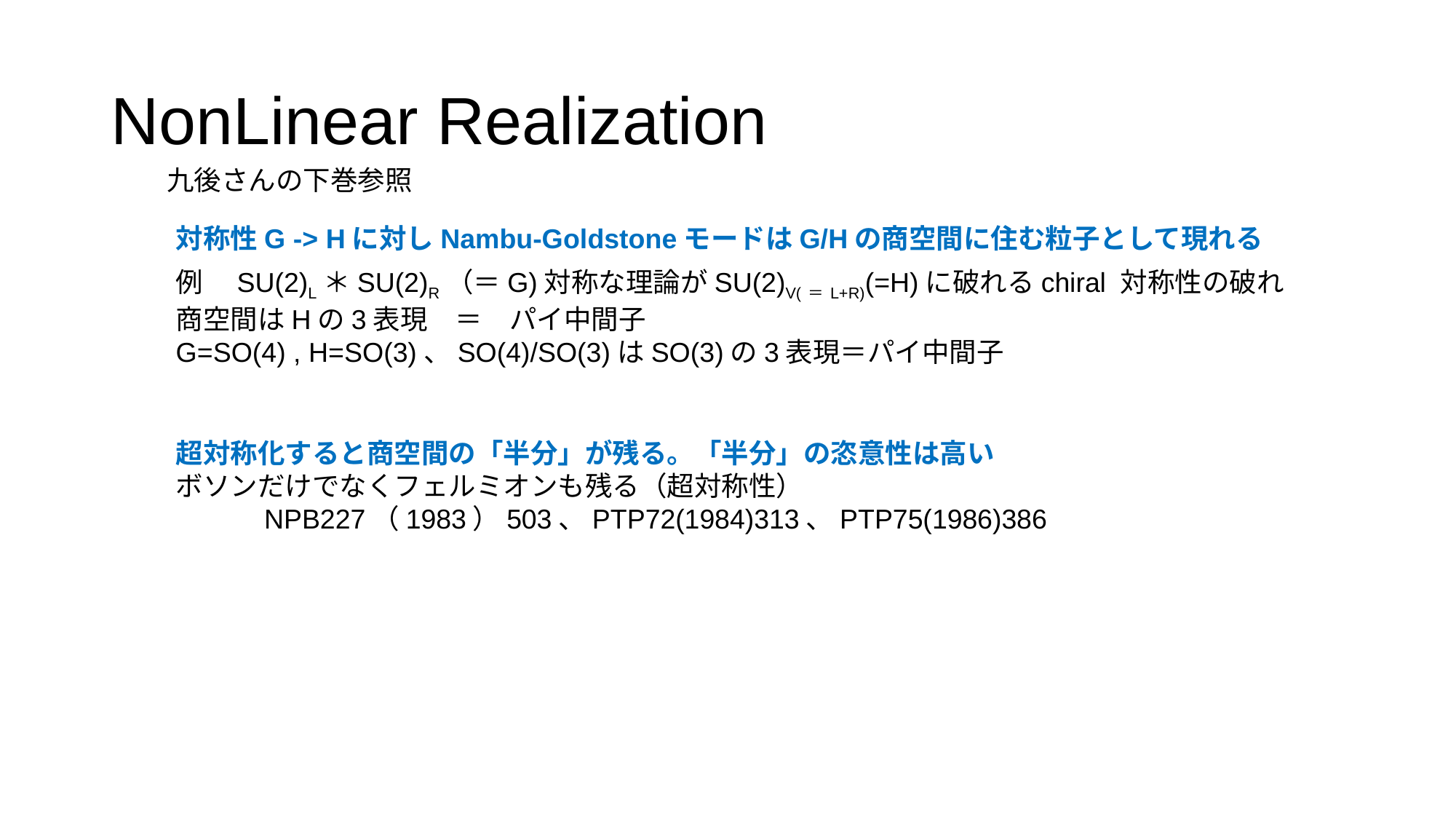

# NonLinear Realization
九後さんの下巻参照
対称性G -> Hに対しNambu-GoldstoneモードはG/Hの商空間に住む粒子として現れる
例　SU(2)L＊SU(2)R（＝G)対称な理論がSU(2)V(＝L+R)(=H)に破れるchiral 対称性の破れ
商空間はHの3表現　＝　パイ中間子
G=SO(4) , H=SO(3)、SO(4)/SO(3)はSO(3)の3表現＝パイ中間子
超対称化すると商空間の「半分」が残る。「半分」の恣意性は高い
ボソンだけでなくフェルミオンも残る（超対称性）
　　　NPB227（1983）503、PTP72(1984)313、PTP75(1986)386